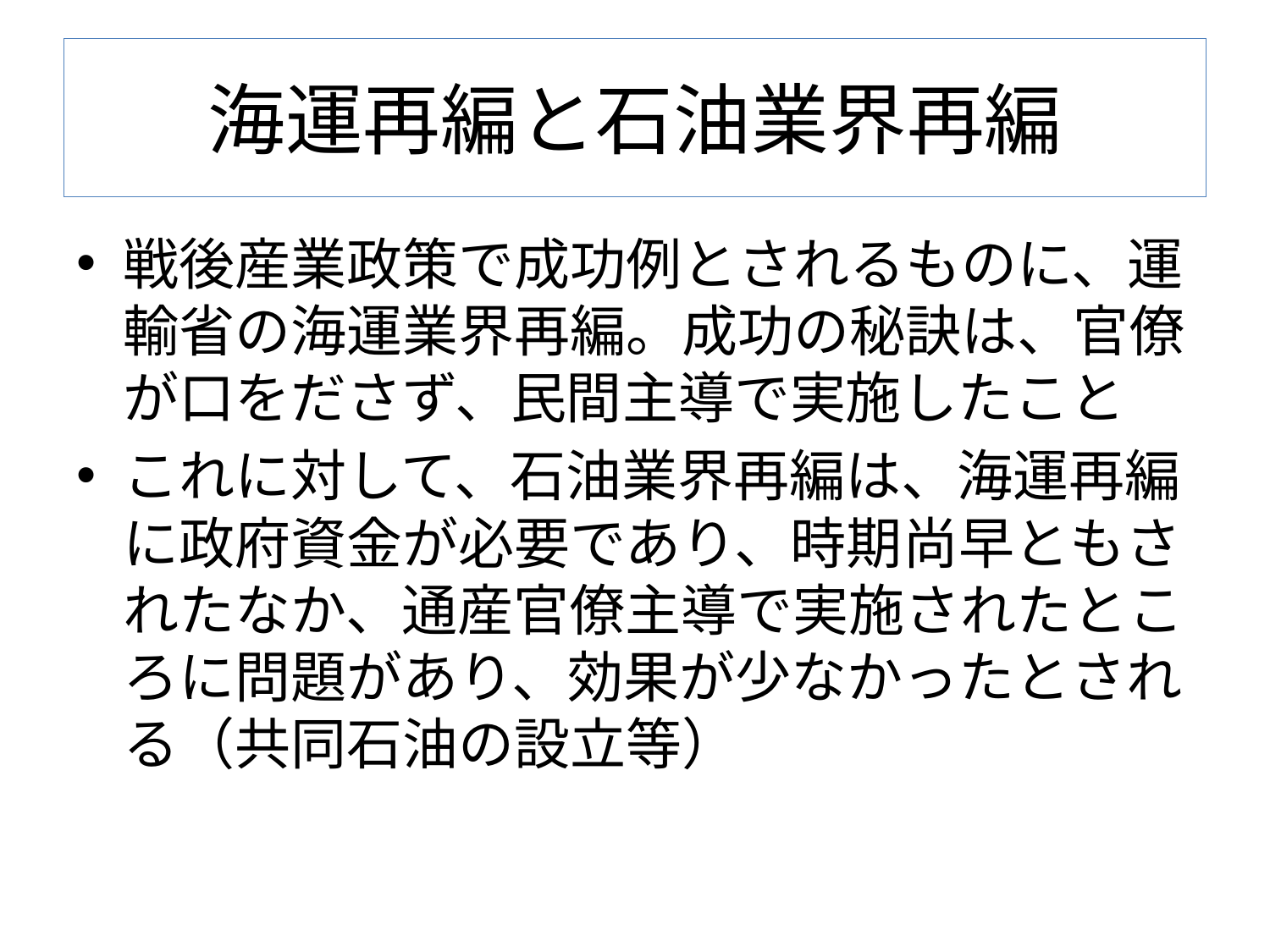

# 海運再編と石油業界再編
戦後産業政策で成功例とされるものに、運輸省の海運業界再編。成功の秘訣は、官僚が口をださず、民間主導で実施したこと
これに対して、石油業界再編は、海運再編に政府資金が必要であり、時期尚早ともされたなか、通産官僚主導で実施されたところに問題があり、効果が少なかったとされる（共同石油の設立等）